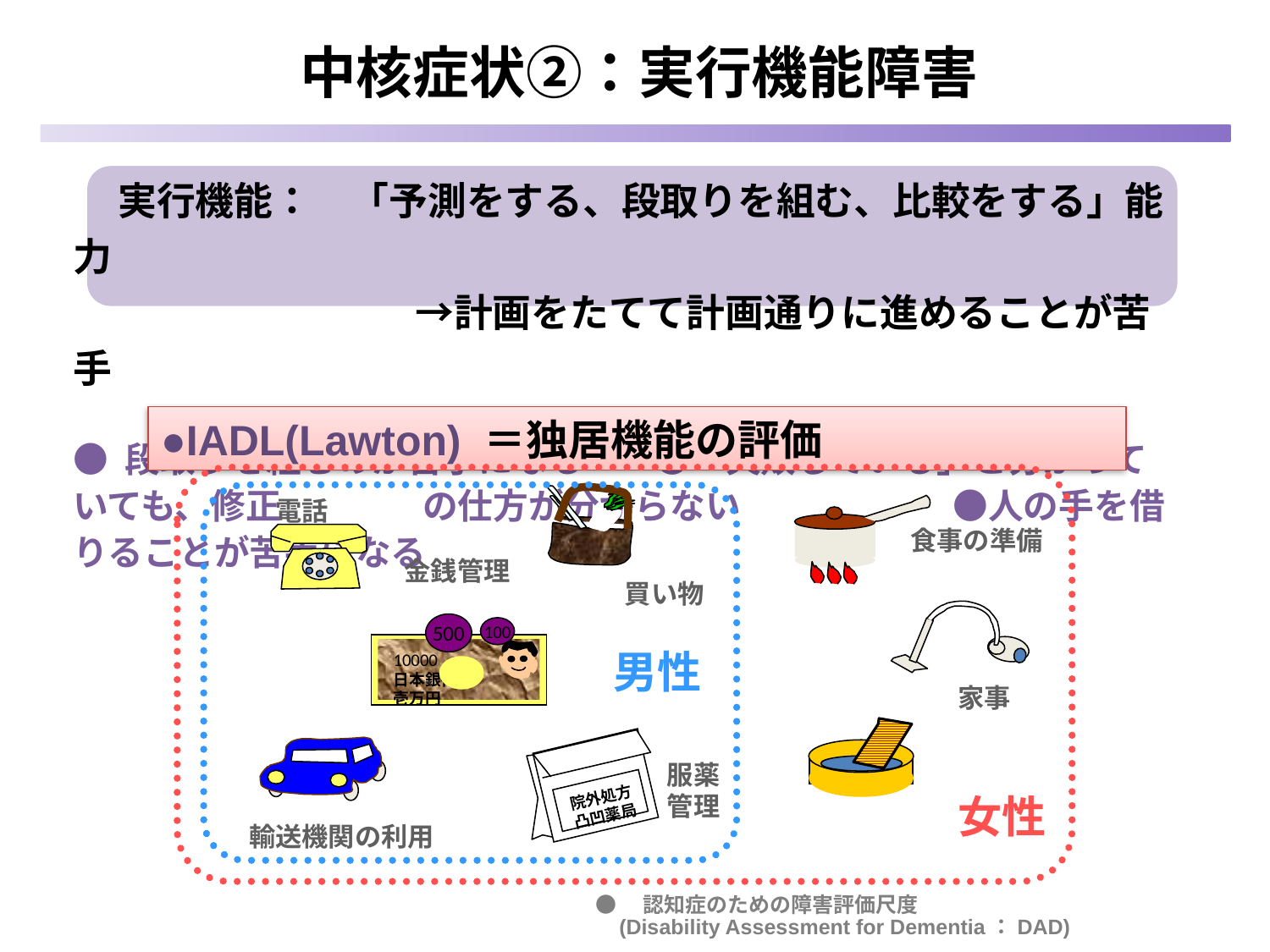

# 中核症状②：実行機能障害

    実行機能：　「予測をする、段取りを組む、比較をする」能力
　　        　　　　　→計画をたてて計画通りに進めることが苦手
● 段取りを組むのが苦手になる　　●「失敗している」と分かっていても、修正　　　　の仕方が分からない　　　　　　●人の手を借りることが苦手になる

●IADL(Lawton) ＝独居機能の評価

電話

食事の準備

金銭管理
買い物

500
100

10000
日本銀行券
壱万円

男性
家事

院外処方
凸凹薬局
服薬
管理
女性
輸送機関の利用
●　認知症のための障害評価尺度
    (Disability Assessment for Dementia：DAD)